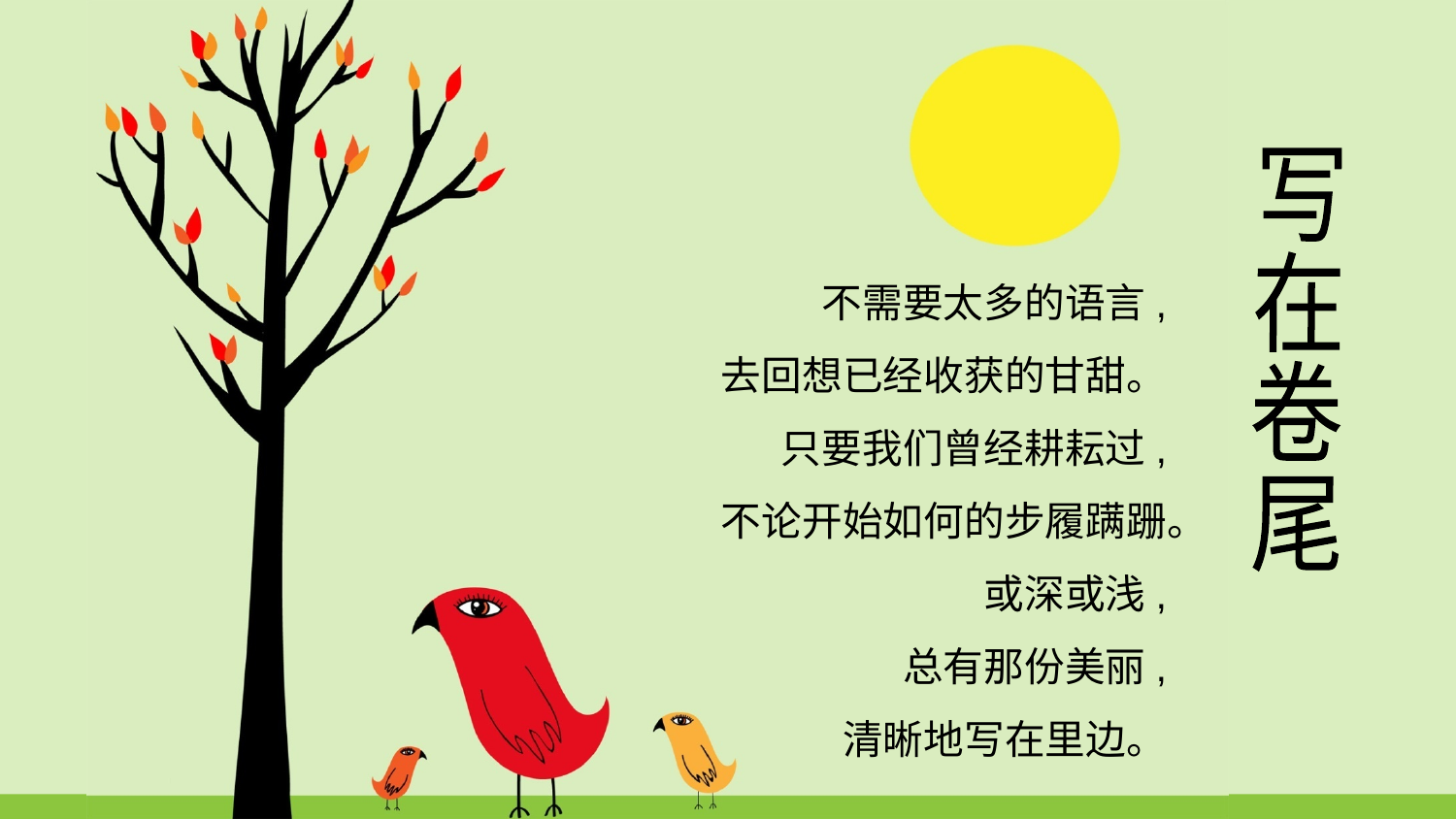

写
在
卷
尾
不需要太多的语言,
 去回想已经收获的甘甜。
只要我们曾经耕耘过,
不论开始如何的步履蹒跚。
或深或浅,
总有那份美丽,
清晰地写在里边。